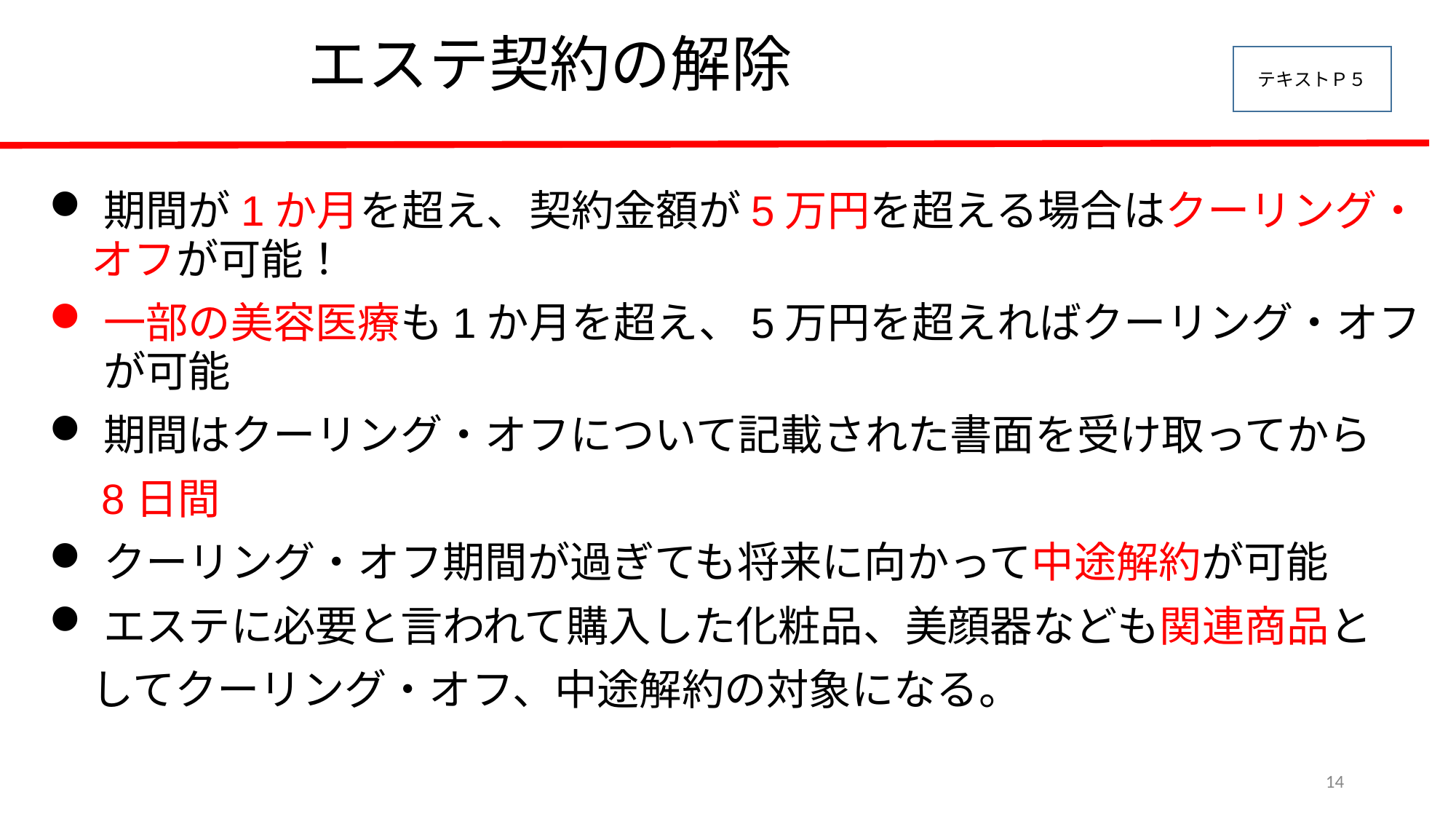

# エステ契約の解除
テキストＰ５
期間が1か月を超え、契約金額が5万円を超える場合はクーリング・
　オフが可能！
一部の美容医療も1か月を超え、5万円を超えればクーリング・オフが可能
期間はクーリング・オフについて記載された書面を受け取ってから
　8日間
クーリング・オフ期間が過ぎても将来に向かって中途解約が可能
エステに必要と言われて購入した化粧品、美顔器なども関連商品と
　してクーリング・オフ、中途解約の対象になる。

14